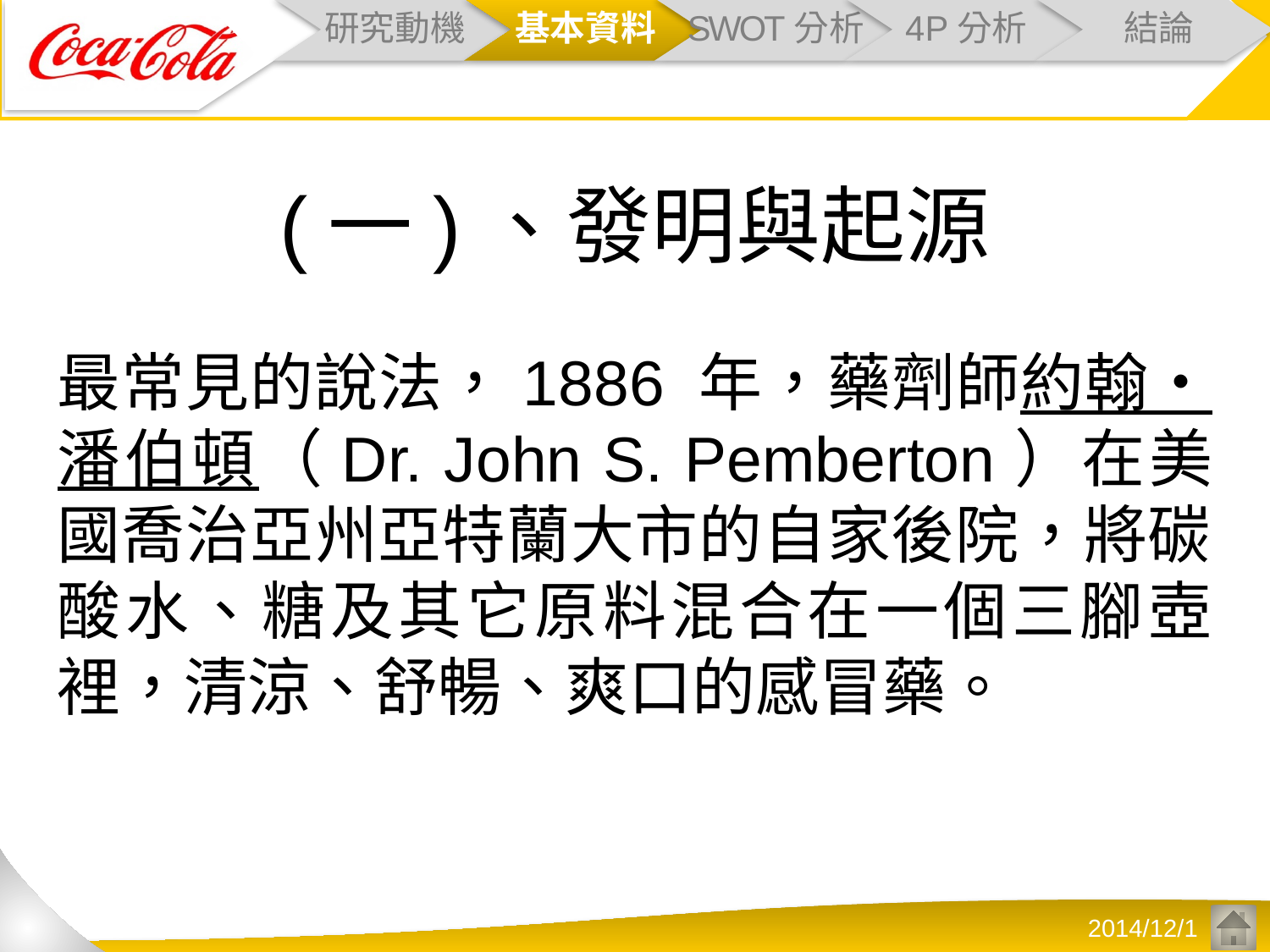

(一)、發明與起源
最常見的說法，1886 年，藥劑師約翰‧潘伯頓（Dr. John S. Pemberton）在美國喬治亞州亞特蘭大市的自家後院，將碳酸水、糖及其它原料混合在一個三腳壺裡，清涼、舒暢、爽口的感冒藥。